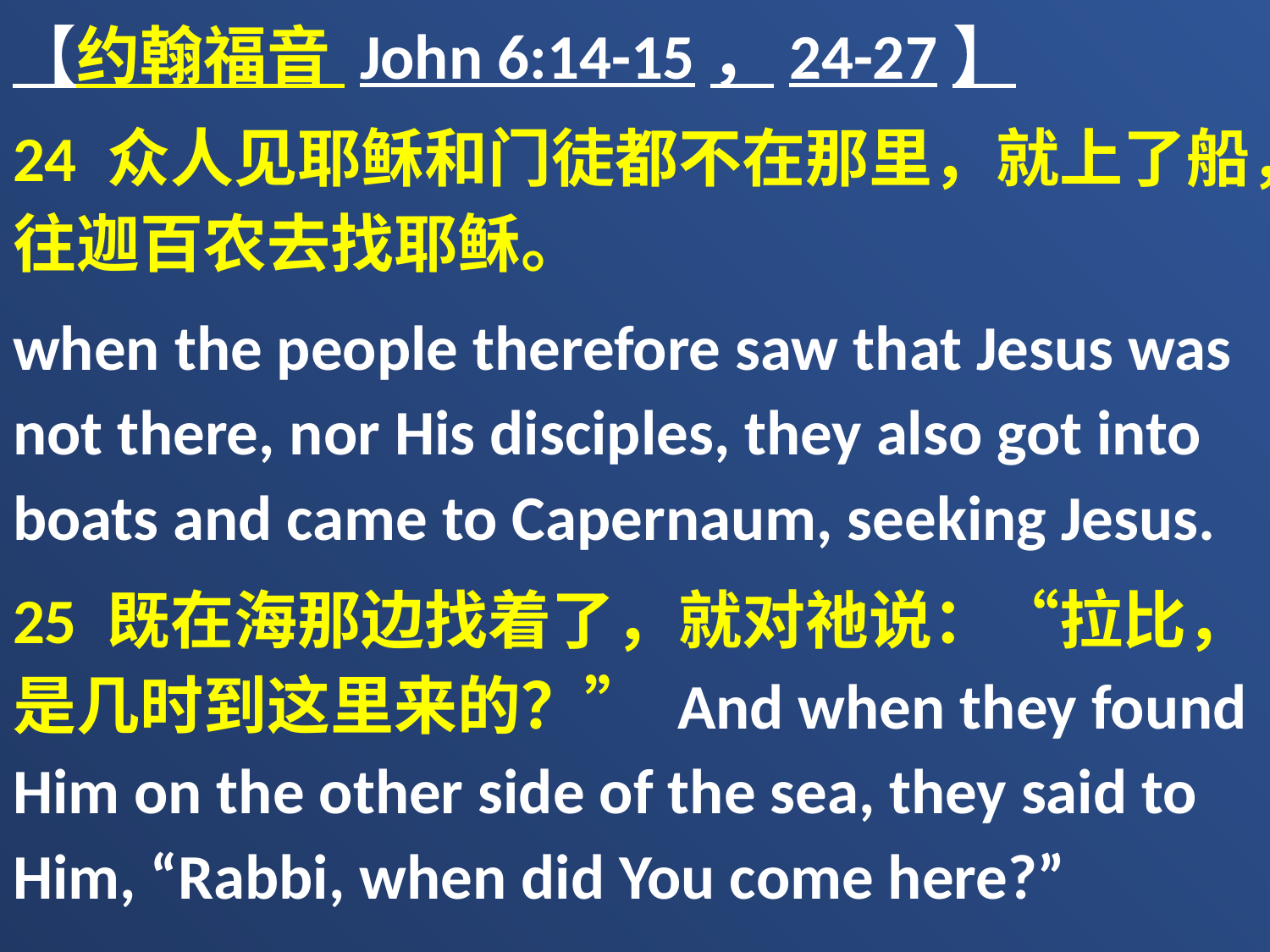

【约翰福音 John 6:14-15，24-27】
24 众人见耶稣和门徒都不在那里，就上了船，往迦百农去找耶稣。
when the people therefore saw that Jesus was not there, nor His disciples, they also got into boats and came to Capernaum, seeking Jesus.
25 既在海那边找着了，就对祂说：“拉比，是几时到这里来的？” And when they found Him on the other side of the sea, they said to Him, “Rabbi, when did You come here?”